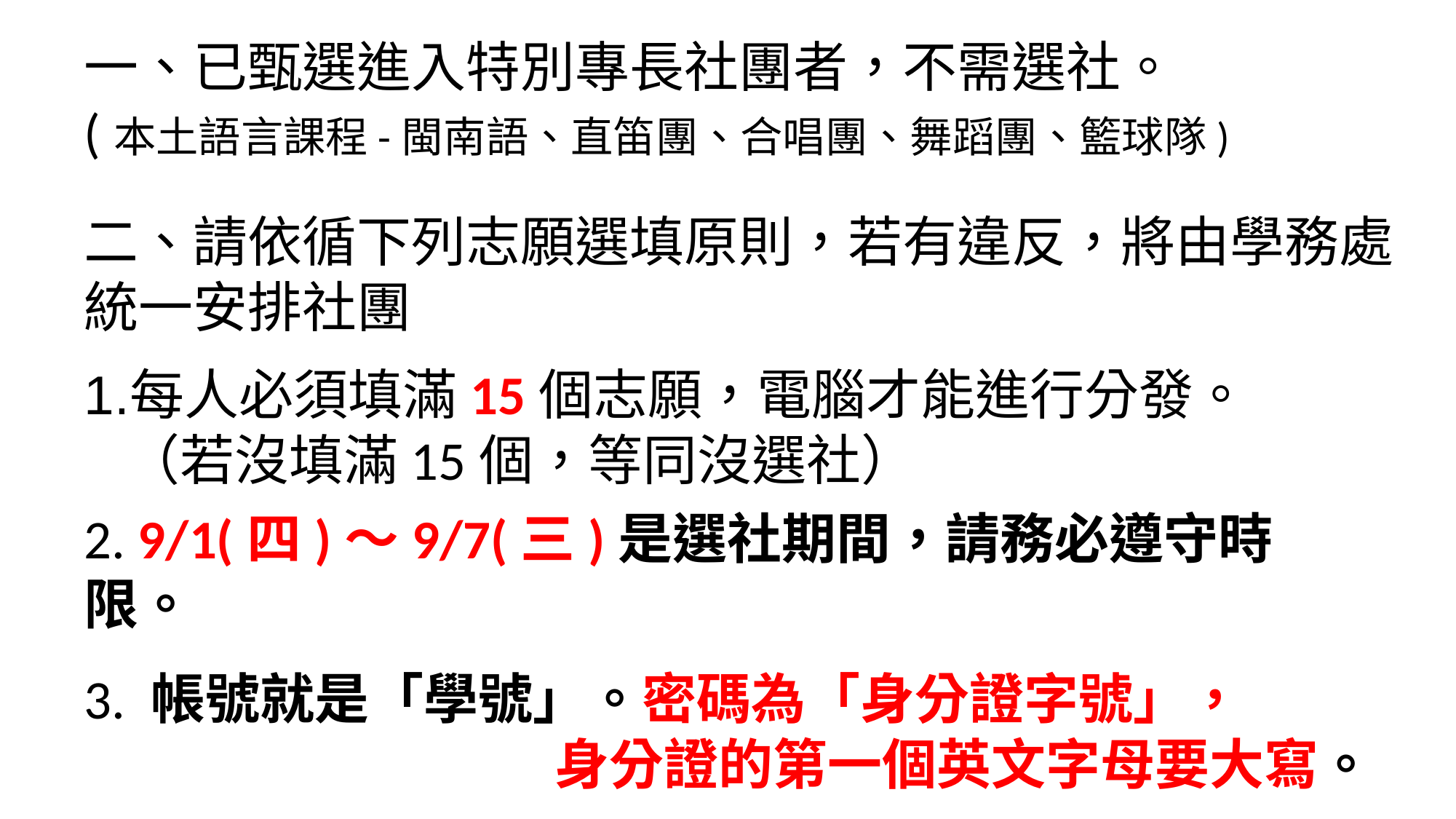

一、已甄選進入特別專長社團者，不需選社。
(本土語言課程-閩南語、直笛團、合唱團、舞蹈團、籃球隊)

二、請依循下列志願選填原則，若有違反，將由學務處統一安排社團

每人必須填滿15個志願，電腦才能進行分發。（若沒填滿15個，等同沒選社）

2. 9/1(四)〜9/7(三)是選社期間，請務必遵守時限。

3. 帳號就是「學號」。密碼為「身分證字號」，
                                     身分證的第一個英文字母要大寫。